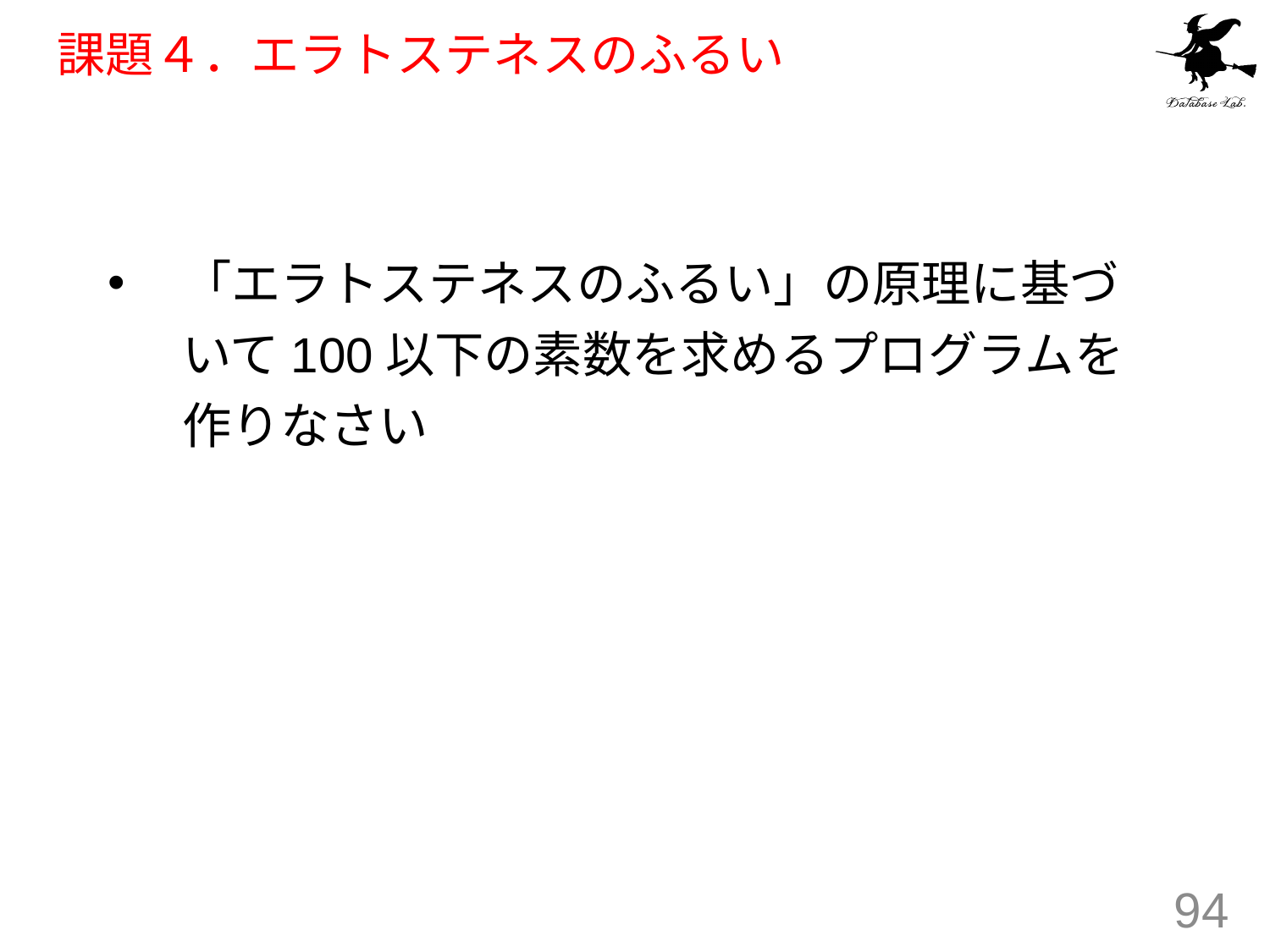

# 課題４．エラトステネスのふるい
「エラトステネスのふるい」の原理に基づいて100以下の素数を求めるプログラムを作りなさい
94